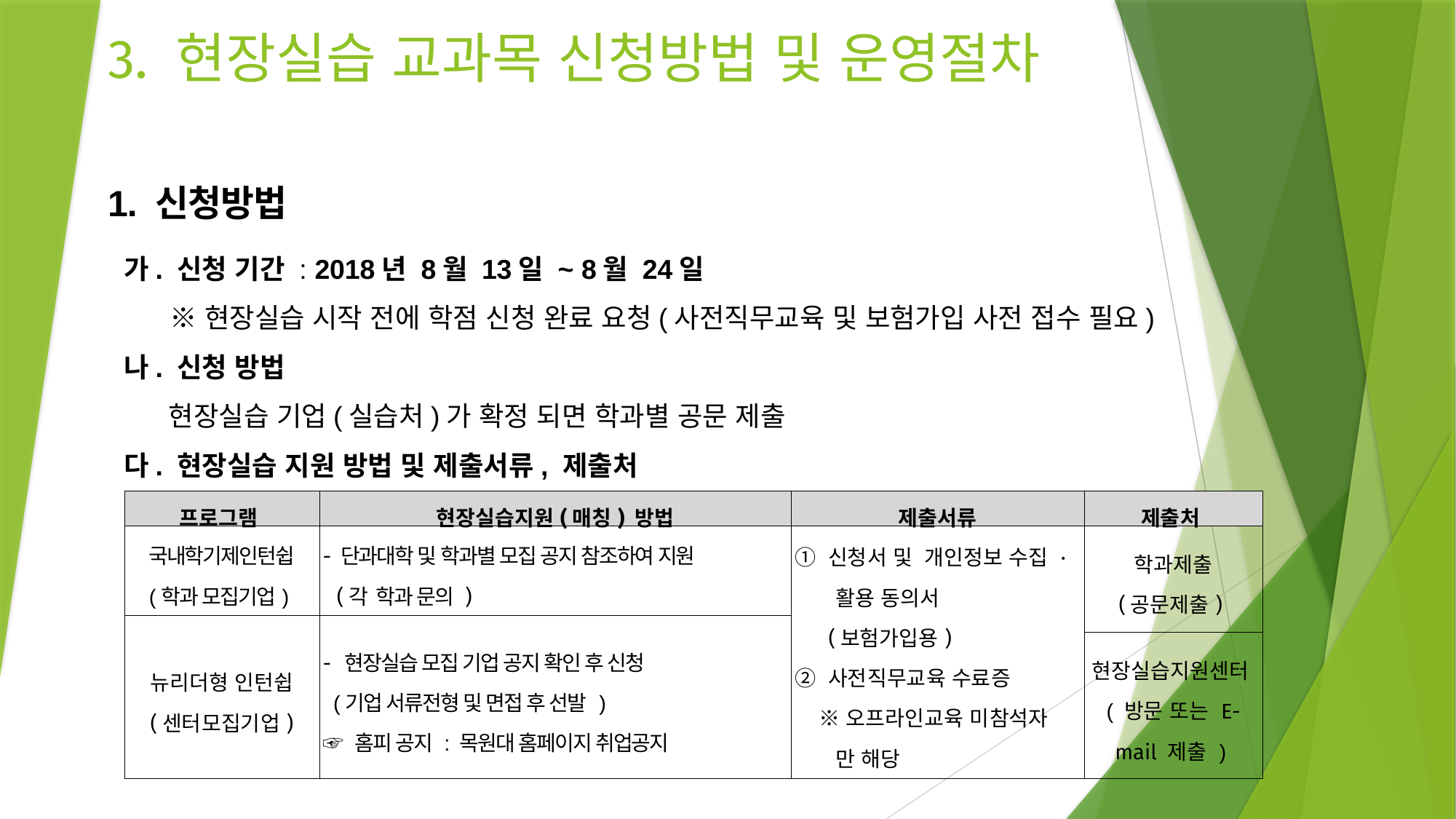

# 3. 현장실습 교과목 신청방법 및 운영절차
1. 신청방법
가. 신청 기간 : 2018년 8월 13일 ~ 8월 24일
      ※ 현장실습 시작 전에 학점 신청 완료 요청(사전직무교육 및 보험가입 사전 접수 필요)
나. 신청 방법
     현장실습 기업(실습처)가 확정 되면 학과별 공문 제출
다. 현장실습 지원 방법 및 제출서류, 제출처

| 프로그램 | 현장실습지원(매칭) 방법 | 제출서류 | 제출처 |
| --- | --- | --- | --- |
| 국내학기제인턴쉽 (학과 모집기업) | - 단과대학 및 학과별 모집 공지 참조하여 지원 (각 학과 문의 ) | ① 신청서 및 개인정보 수집 · 활용 동의서 (보험가입용) ② 사전직무교육 수료증 ※오프라인교육 미참석자 만 해당 | 학과제출 (공문제출) |
| 뉴리더형 인턴쉽 (센터모집기업) | - 현장실습 모집 기업 공지 확인 후 신청 (기업 서류전형 및 면접 후 선발 ) ☞ 홈피 공지 : 목원대 홈페이지 취업공지 |  |  |
|  |  |  | 현장실습지원센터 ( 방문 또는 E-mail 제출 ) |